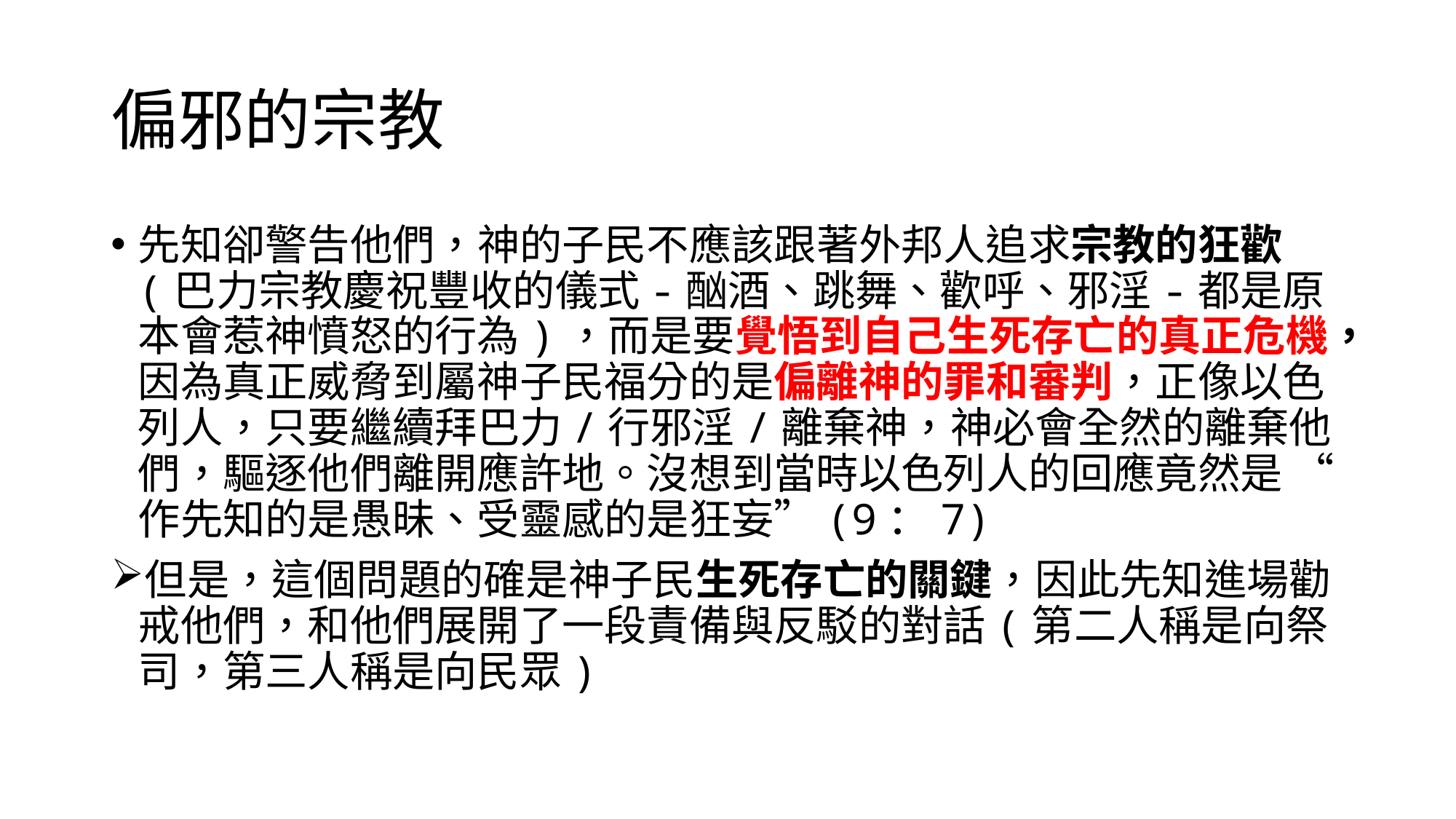

# 偏邪的宗教
先知卻警告他們，神的子民不應該跟著外邦人追求宗教的狂歡(巴力宗教慶祝豐收的儀式-酗酒、跳舞、歡呼、邪淫-都是原本會惹神憤怒的行為)，而是要覺悟到自己生死存亡的真正危機，因為真正威脅到屬神子民福分的是偏離神的罪和審判，正像以色列人，只要繼續拜巴力/行邪淫/離棄神，神必會全然的離棄他們，驅逐他們離開應許地。沒想到當時以色列人的回應竟然是 “作先知的是愚昧、受靈感的是狂妄”(9：7)
但是，這個問題的確是神子民生死存亡的關鍵，因此先知進場勸戒他們，和他們展開了一段責備與反駁的對話(第二人稱是向祭司，第三人稱是向民眾)